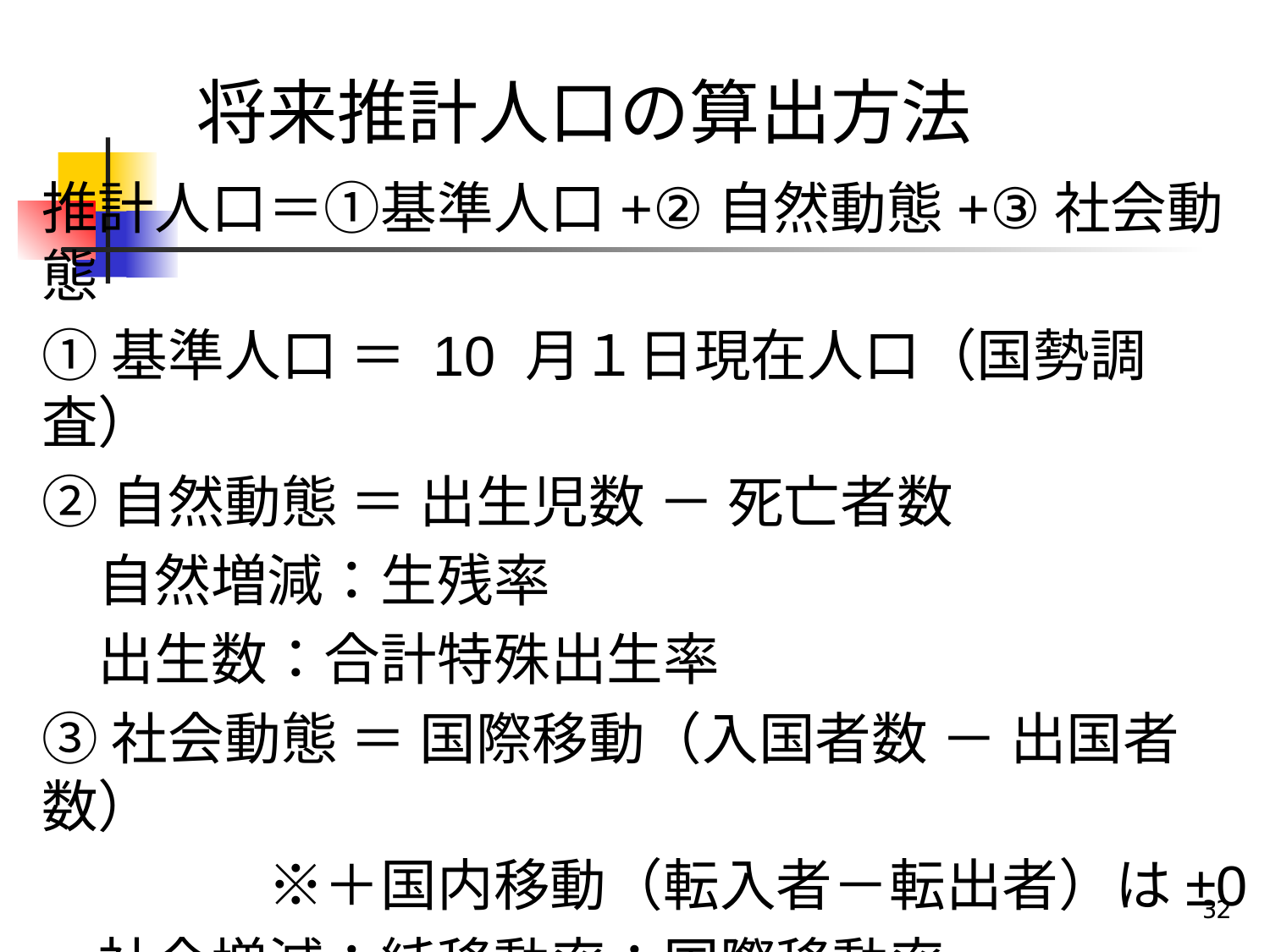

将来推計人口の算出方法
推計人口＝①基準人口+②自然動態+③社会動態
①基準人口 ＝ 10 月１日現在人口（国勢調査）
②自然動態 ＝ 出生児数 － 死亡者数
　自然増減：生残率
　出生数：合計特殊出生率
③社会動態 ＝ 国際移動（入国者数 － 出国者数）
　　　　※＋国内移動（転入者－転出者）は±0
　社会増減：純移動率：国際移動率
※前提条件：中位推計※、高位推計、低位推計

32